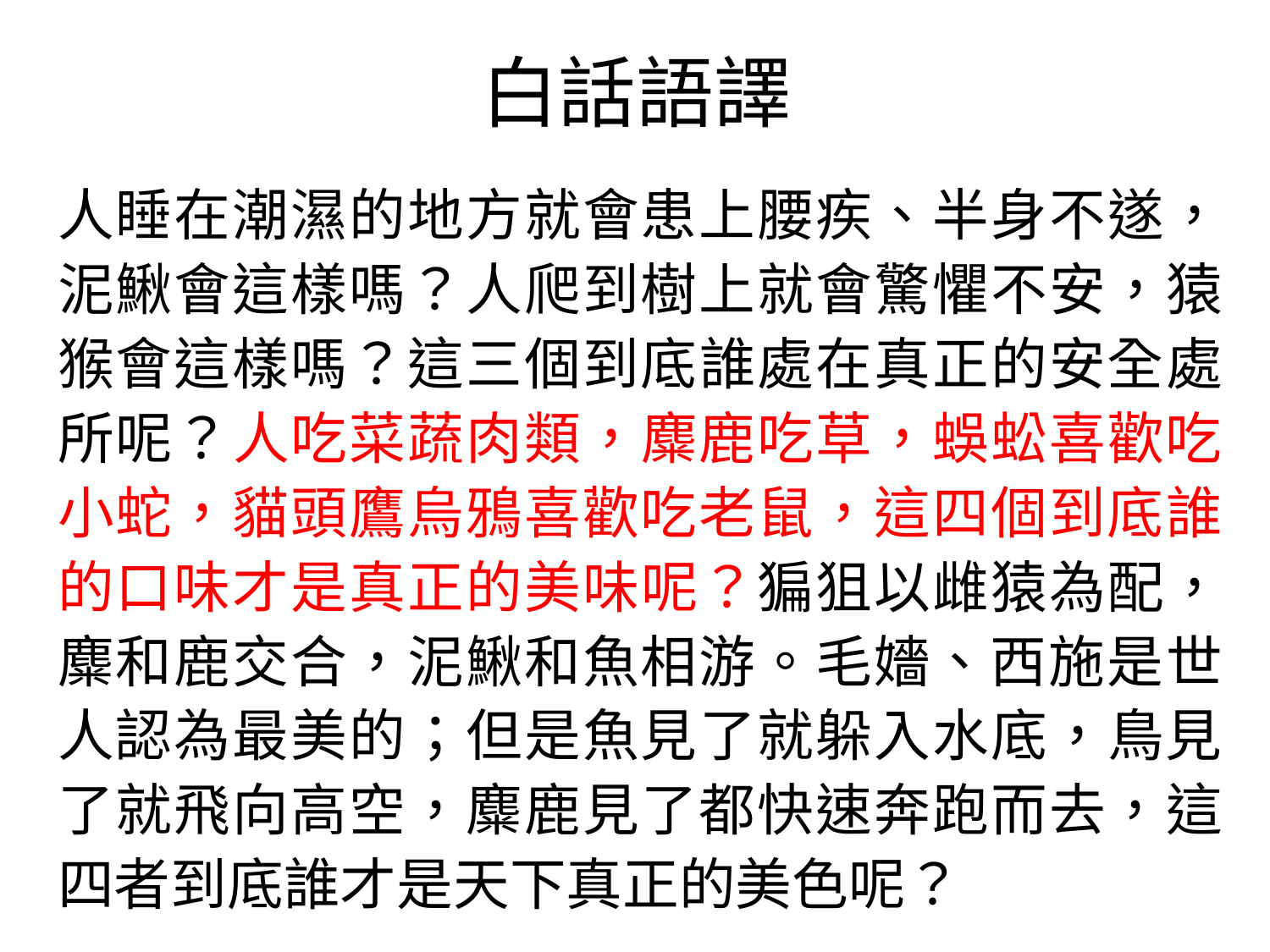

# 白話語譯
人睡在潮濕的地方就會患上腰疾、半身不遂，泥鰍會這樣嗎？人爬到樹上就會驚懼不安，猿猴會這樣嗎？這三個到底誰處在真正的安全處所呢？人吃菜蔬肉類，麋鹿吃草，蜈蚣喜歡吃小蛇，貓頭鷹烏鴉喜歡吃老鼠，這四個到底誰的口味才是真正的美味呢？猵狙以雌猿為配，麋和鹿交合，泥鰍和魚相游。毛嬙、西施是世人認為最美的；但是魚見了就躲入水底，鳥見了就飛向高空，麋鹿見了都快速奔跑而去，這四者到底誰才是天下真正的美色呢？